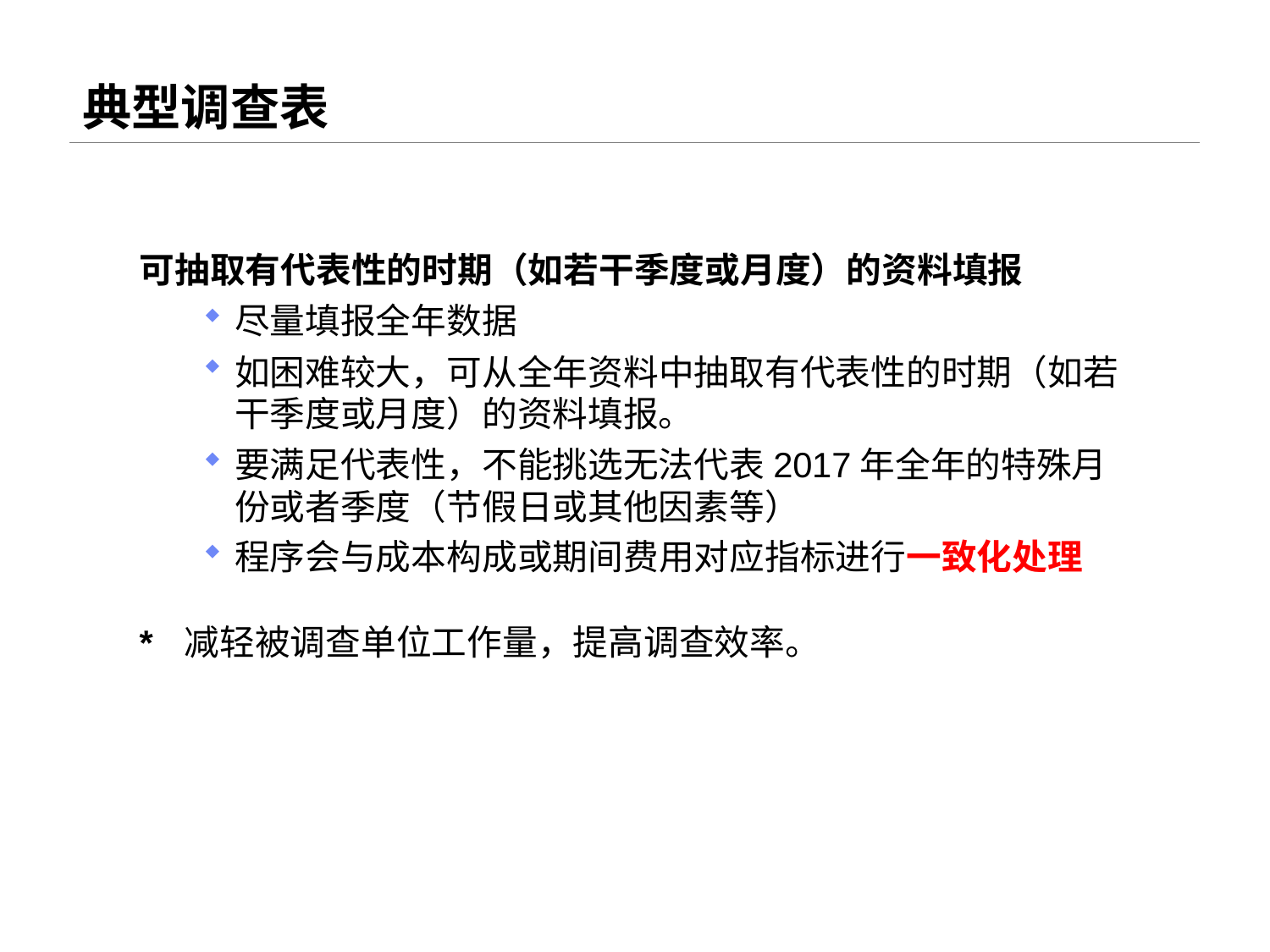

# 典型调查表
可抽取有代表性的时期（如若干季度或月度）的资料填报
尽量填报全年数据
如困难较大，可从全年资料中抽取有代表性的时期（如若干季度或月度）的资料填报。
要满足代表性，不能挑选无法代表2017年全年的特殊月份或者季度（节假日或其他因素等）
程序会与成本构成或期间费用对应指标进行一致化处理

*	减轻被调查单位工作量，提高调查效率。